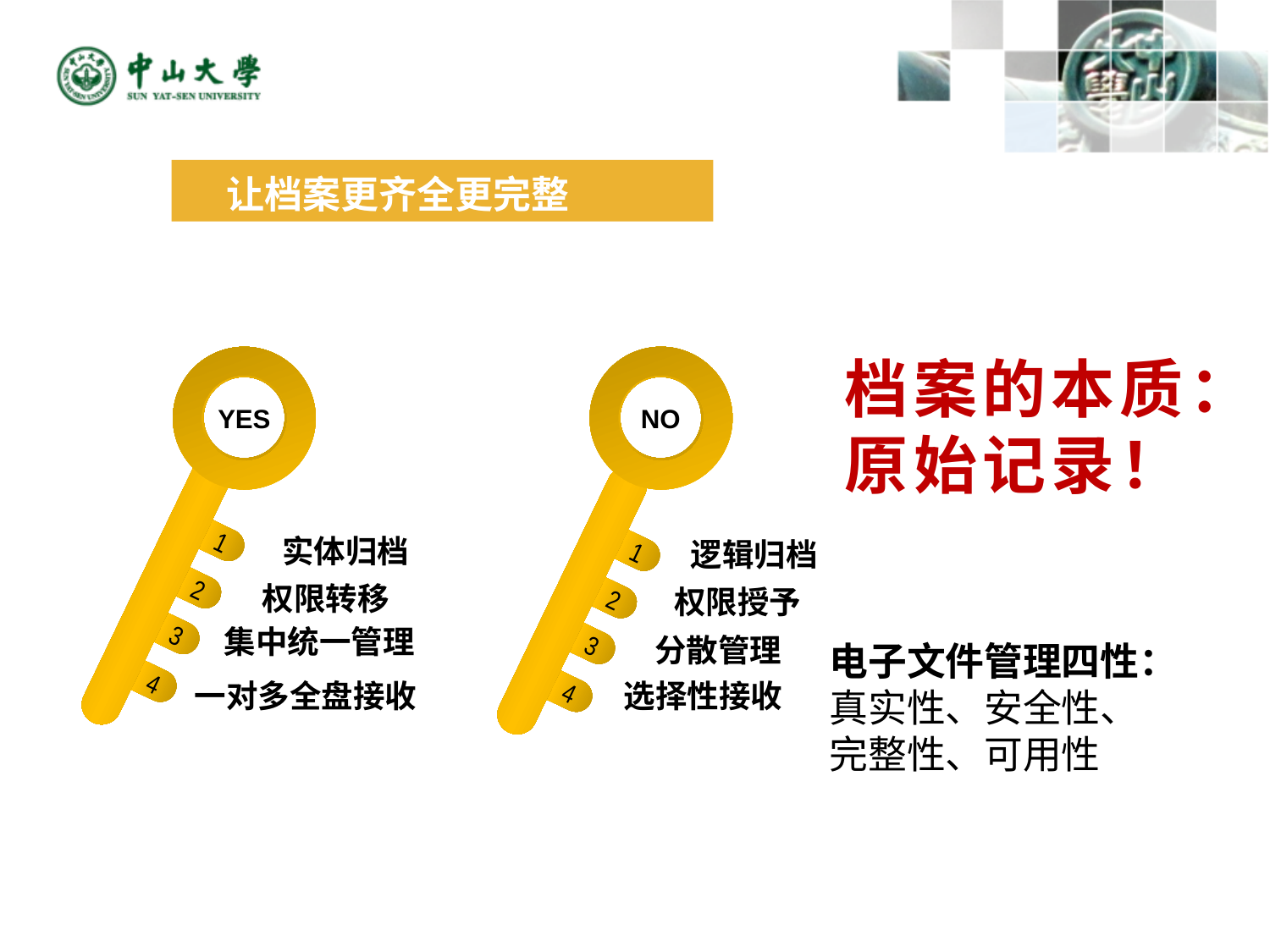

让档案更齐全更完整
档案的本质：
原始记录！

YES
NO

1
1
实体归档
逻辑归档
2
2
权限转移
权限授予
3
3
集中统一管理
电子文件管理四性：
真实性、安全性、完整性、可用性
分散管理
4
4
选择性接收
一对多全盘接收
20